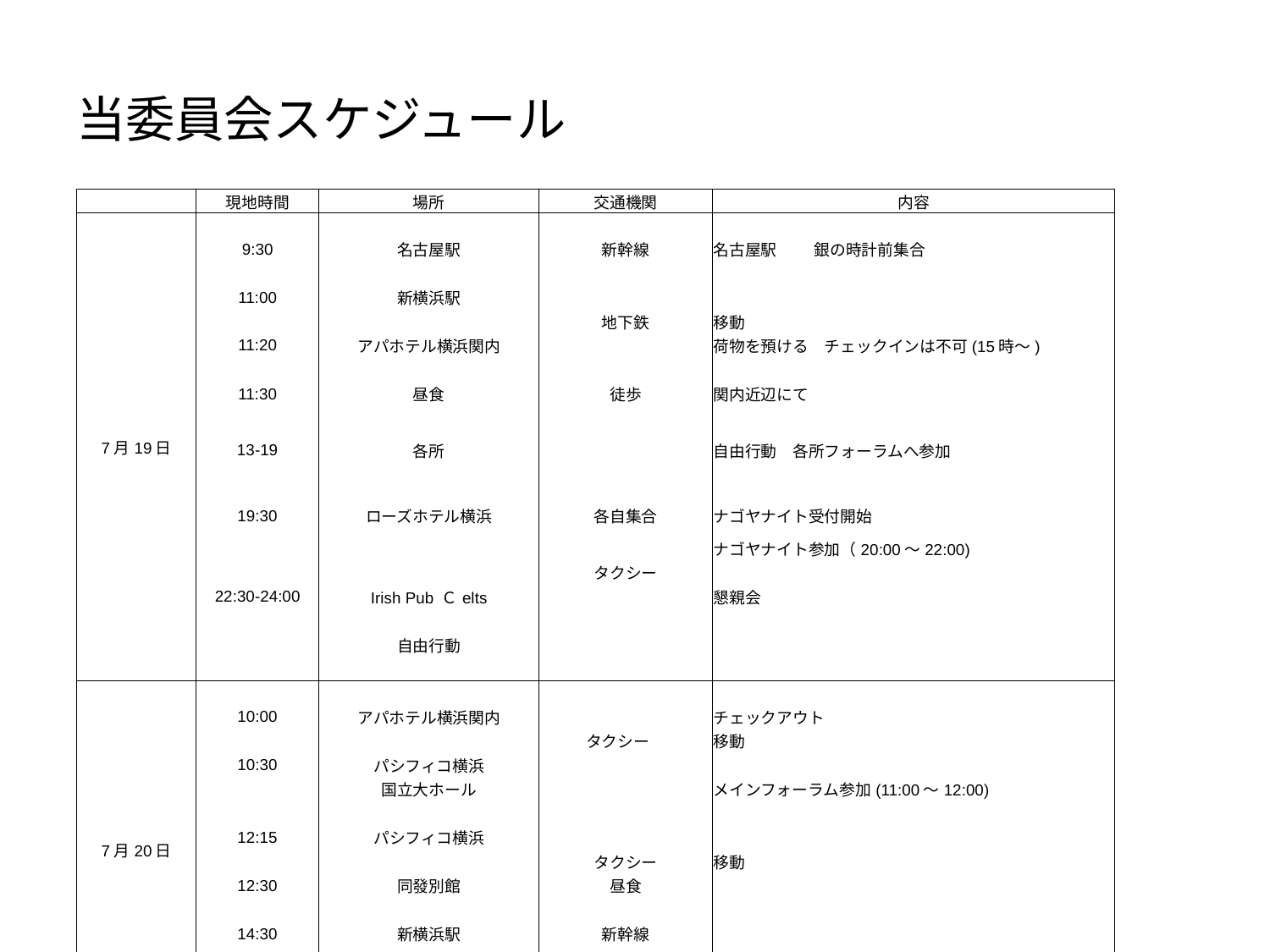

# 当委員会スケジュール

|  | 現地時間 | 場所 | 交通機関 | 内容 |  |  |  |
| --- | --- | --- | --- | --- | --- | --- | --- |
| 7月19日 |  |  |  |  |  |  |  |
|  | 9:30 | 名古屋駅 | 新幹線 | 名古屋駅 | 銀の時計前集合 |  |  |
|  |  |  |  |  |  |  |  |
|  | 11:00 | 新横浜駅 |  |  |  |  |  |
|  |  |  | 地下鉄 | 移動 |  |  |  |
|  | 11:20 | アパホテル横浜関内 |  | 荷物を預ける　チェックインは不可(15時～) |  |  |  |
|  |  |  |  |  |  |  |  |
|  | 11:30 | 昼食 | 徒歩 | 関内近辺にて |  |  |  |
|  |  |  |  |  |  |  |  |
|  | 13-19 | 各所 |  | 自由行動　各所フォーラムへ参加 |  |  |  |
|  |  |  |  |  |  |  |  |
|  | 19:30 | ローズホテル横浜 | 各自集合 | ナゴヤナイト受付開始 |  |  |  |
|  |  |  |  | ナゴヤナイト参加（20:00～22:00) |  |  |  |
|  |  |  | タクシー |  |  |  |  |
|  | 22:30-24:00 | Irish Pub Ｃelts |  | 懇親会 |  |  |  |
|  |  |  |  |  |  |  |  |
|  |  | 自由行動 |  |  |  |  |  |
|  |  |  |  |  |  |  |  |
| 7月20日 |  |  |  |  |  |  |  |
|  | 10:00 | アパホテル横浜関内 |  | チェックアウト |  |  |  |
|  |  |  | タクシー | 移動 |  |  |  |
|  | 10:30 | パシフィコ横浜 |  |  |  |  |  |
|  |  | 国立大ホール |  | メインフォーラム参加(11:00～12:00) |  |  |  |
|  |  |  |  |  |  |  |  |
|  | 12:15 | パシフィコ横浜 |  |  |  |  |  |
|  |  |  | タクシー | 移動 |  |  |  |
|  | 12:30 | 同發別館 | 昼食 |  |  |  |  |
|  |  |  |  |  |  |  |  |
|  | 14:30 | 新横浜駅 | 新幹線 |  |  |  |  |
|  |  |  |  |  |  |  |  |
|  | 16:00 | 名古屋駅 |  | 解散 |  |  |  |
|  |  |  |  |  |  |  |  |